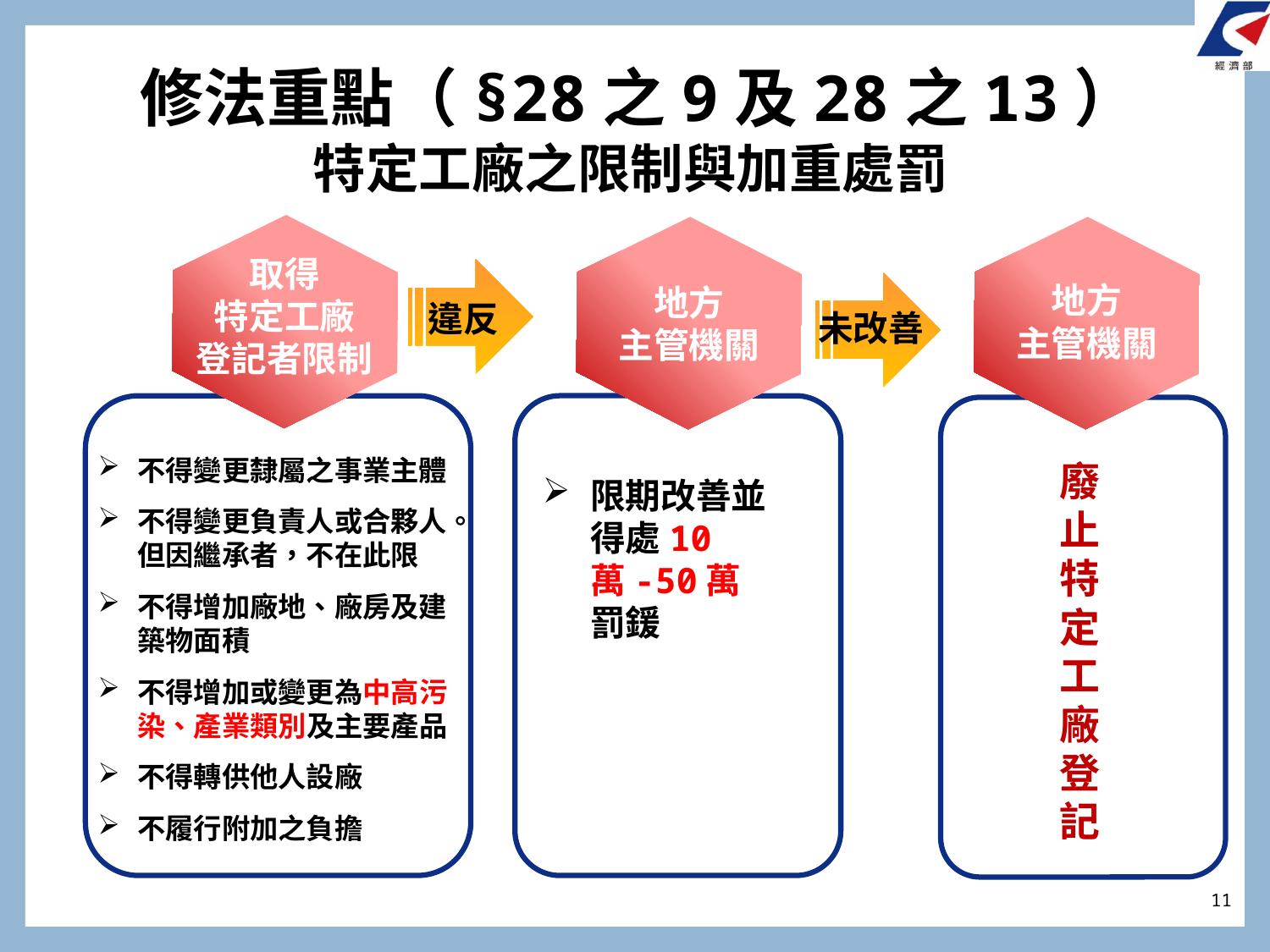

修法重點（§28之9及28之13）
特定工廠之限制與加重處罰

取得
特定工廠
登記者限制

地方
主管機關

地方
主管機關
違反
未改善

不得變更隸屬之事業主體
不得變更負責人或合夥人。但因繼承者，不在此限
不得增加廠地、廠房及建築物面積
不得增加或變更為中高污染、產業類別及主要產品
不得轉供他人設廠
不履行附加之負擔
廢止特定工廠登記
限期改善並得處10萬-50萬罰鍰
11